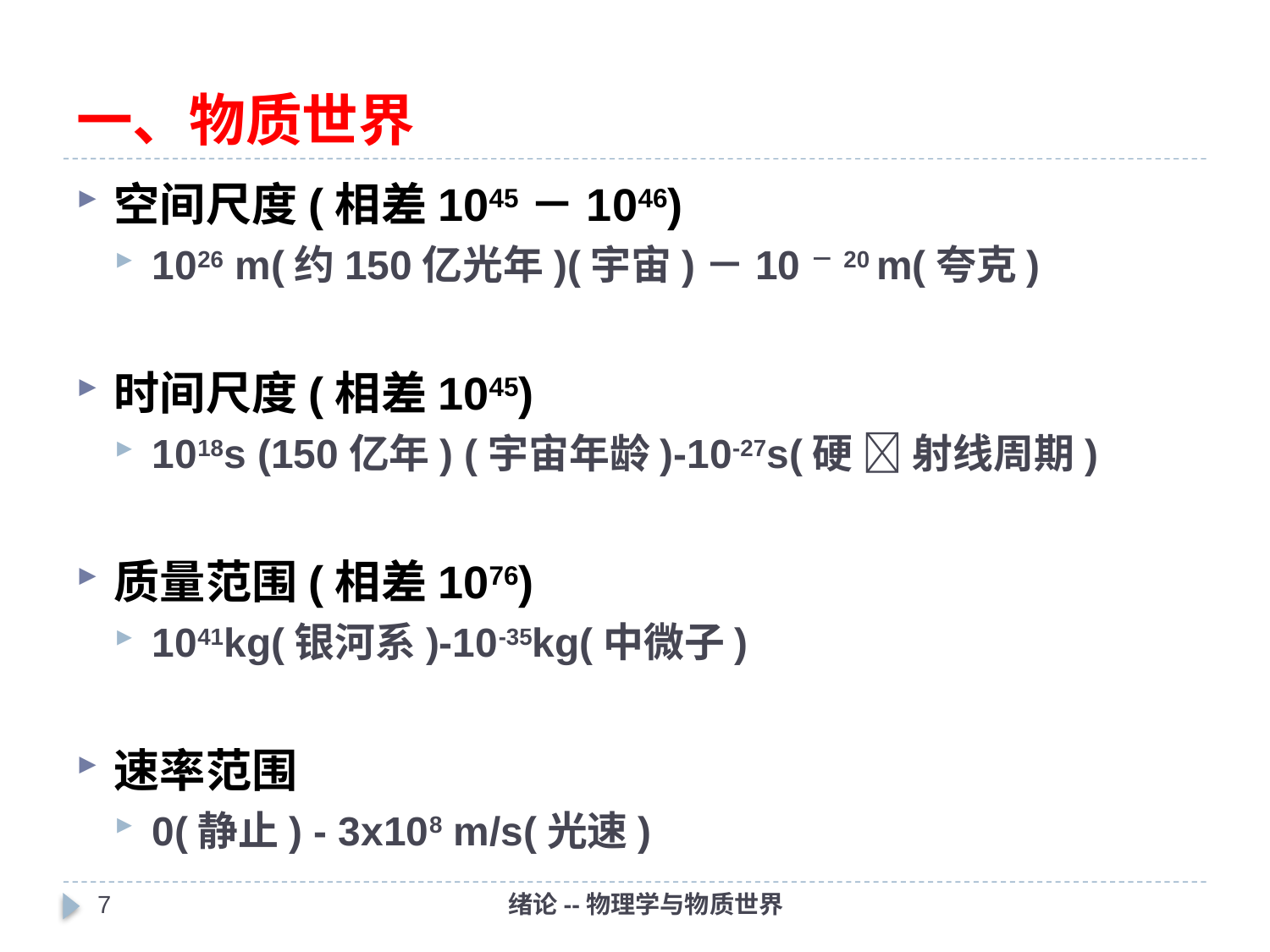

# 一、物质世界
空间尺度(相差1045－1046)
1026 m(约150亿光年)(宇宙)－10－20 m(夸克)

时间尺度(相差1045)
1018s (150亿年) (宇宙年龄)-10-27s(硬 γ 射线周期)

质量范围(相差1076)
1041kg(银河系)-10-35kg(中微子)

速率范围
0(静止) - 3x108 m/s(光速)

7
绪论--物理学与物质世界